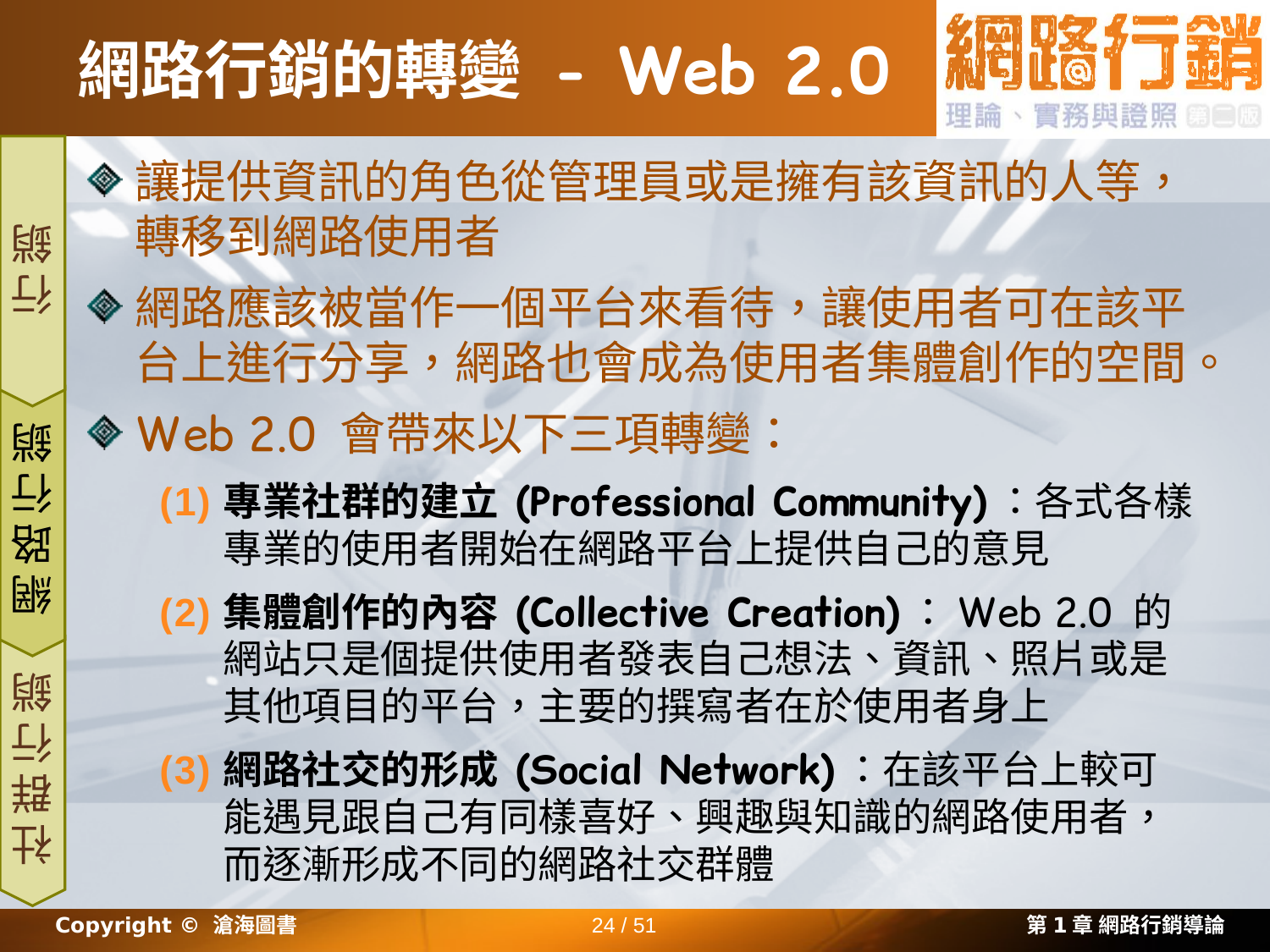

# 網路行銷的轉變 - Web 2.0
讓提供資訊的角色從管理員或是擁有該資訊的人等，轉移到網路使用者
網路應該被當作一個平台來看待，讓使用者可在該平台上進行分享，網路也會成為使用者集體創作的空間。
Web 2.0 會帶來以下三項轉變：
專業社群的建立 (Professional Community)：各式各樣專業的使用者開始在網路平台上提供自己的意見
集體創作的內容 (Collective Creation)：Web 2.0 的網站只是個提供使用者發表自己想法、資訊、照片或是其他項目的平台，主要的撰寫者在於使用者身上
網路社交的形成 (Social Network)：在該平台上較可能遇見跟自己有同樣喜好、興趣與知識的網路使用者，而逐漸形成不同的網路社交群體
行銷
網路行銷
社群行銷
Copyright © 滄海圖書
24 / 51
第1章 網路行銷導論